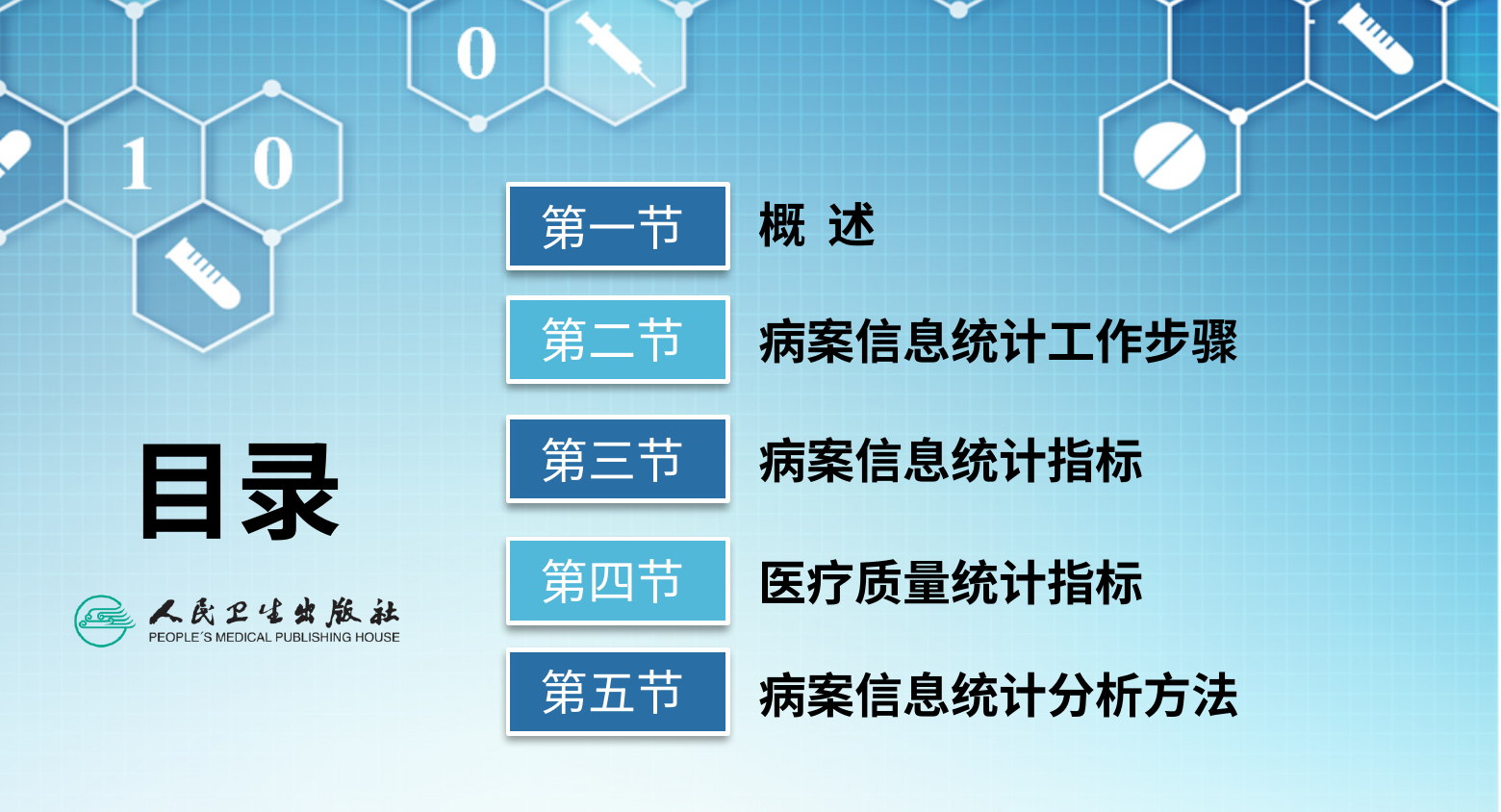

第一节
概  述
第二节
病案信息统计工作步骤
第三节
病案信息统计指标
第四节
医疗质量统计指标
第五节
病案信息统计分析方法